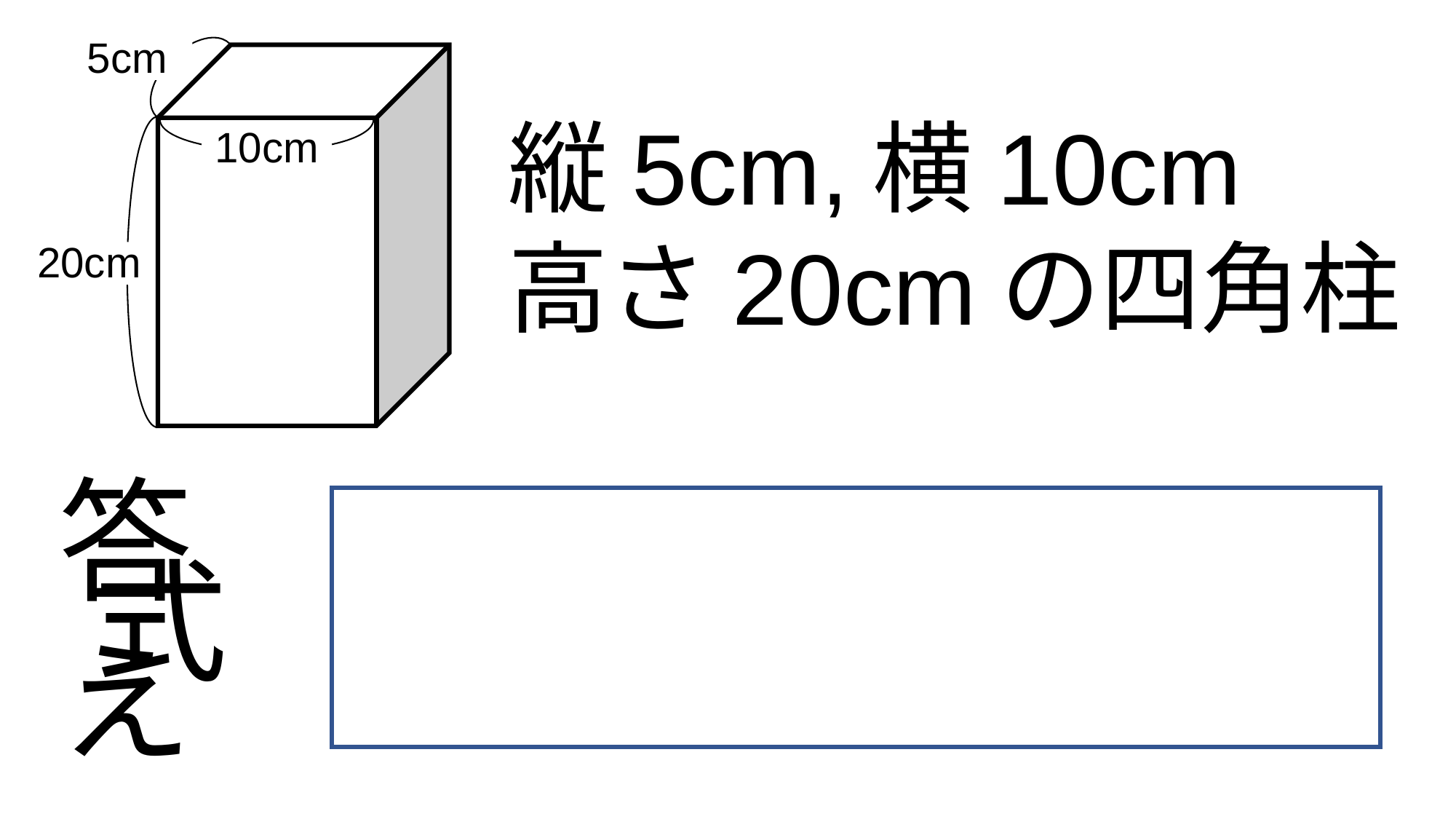

5cm

縦5cm,横10cm
高さ20cmの四角柱

10cm
20cm

1000cm3
5×10×20
答え
式